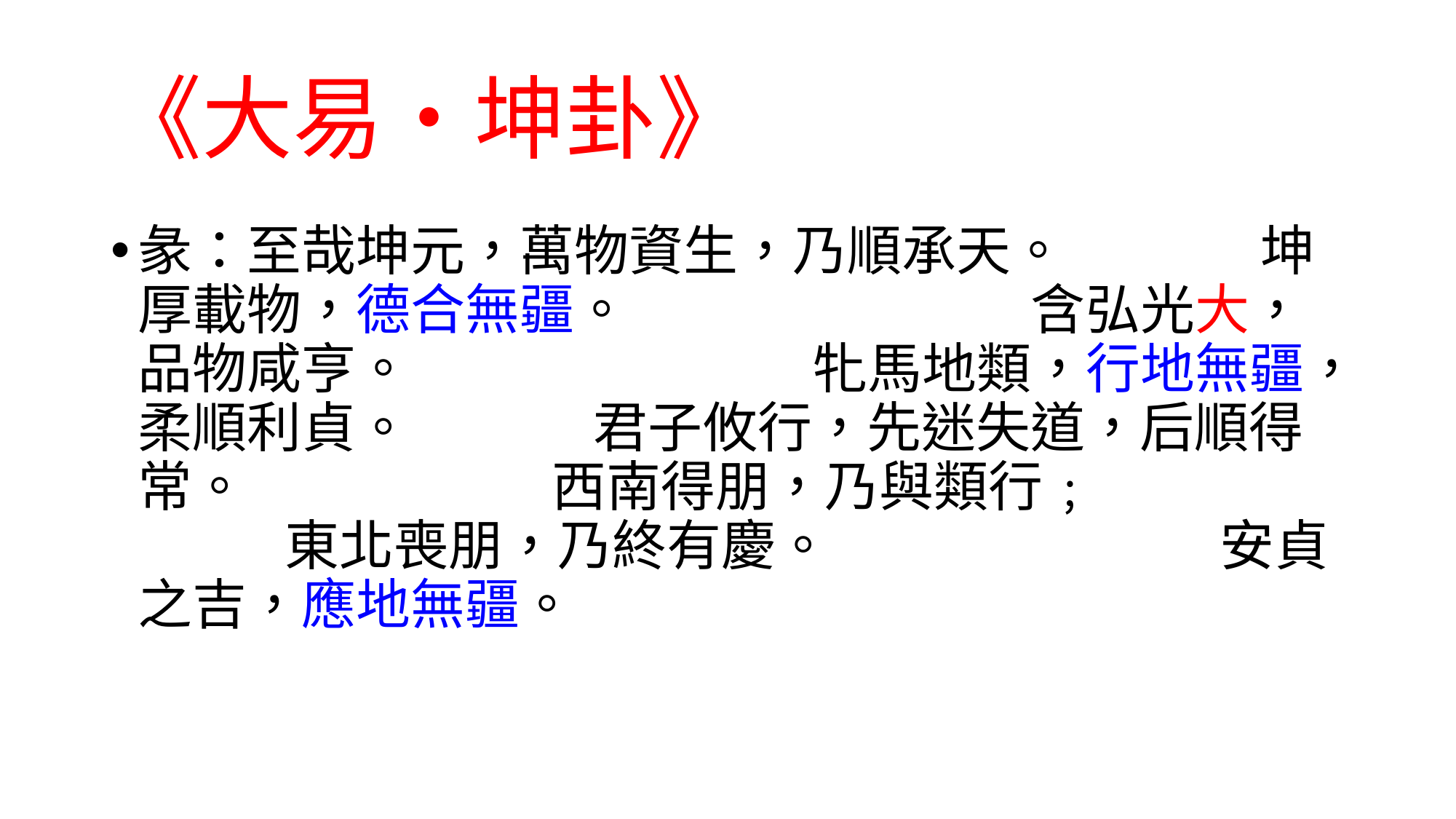

# 《大易‧坤卦》
彖：至哉坤元，萬物資生，乃順承天。                坤厚載物，德合無疆。                                 含弘光大，品物咸亨。                                 牝馬地類，行地無疆，柔順利貞。               君子攸行，先迷失道，后順得常。                         西南得朋，乃與類行﹔                                 東北喪朋，乃終有慶。                                安貞之吉，應地無疆。